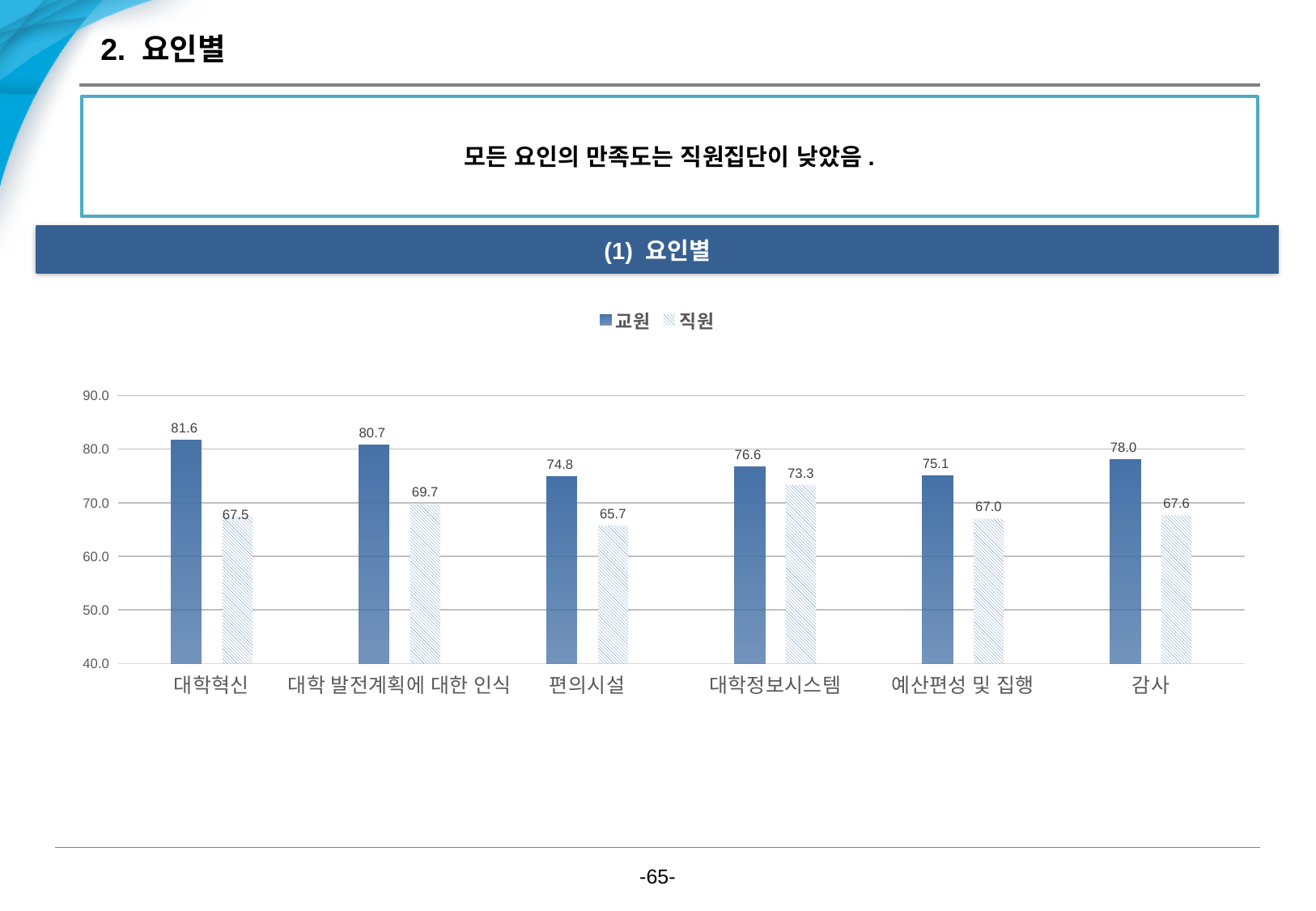

# 2. 요인별

모든 요인의 만족도는 직원집단이 낮았음.
(1) 요인별

### Chart

| Category | 교원 | 직원 |
|---|---|---|
| 대학혁신 | 81.64062499999999 | 67.4675324675325 |
| 대학 발전계획에 대한 인식 | 80.72916666703127 | 69.69696969649348 |
| 편의시설 | 74.84374999999999 | 65.7142857142857 |
| 대학정보시스템 | 76.62500000000001 | 73.3116883116883 |
| 예산편성 및 집행 | 75.10416666640623 | 67.01298701285715 |
| 감사 | 78.02083333328122 | 67.6190476187013 |
-65-